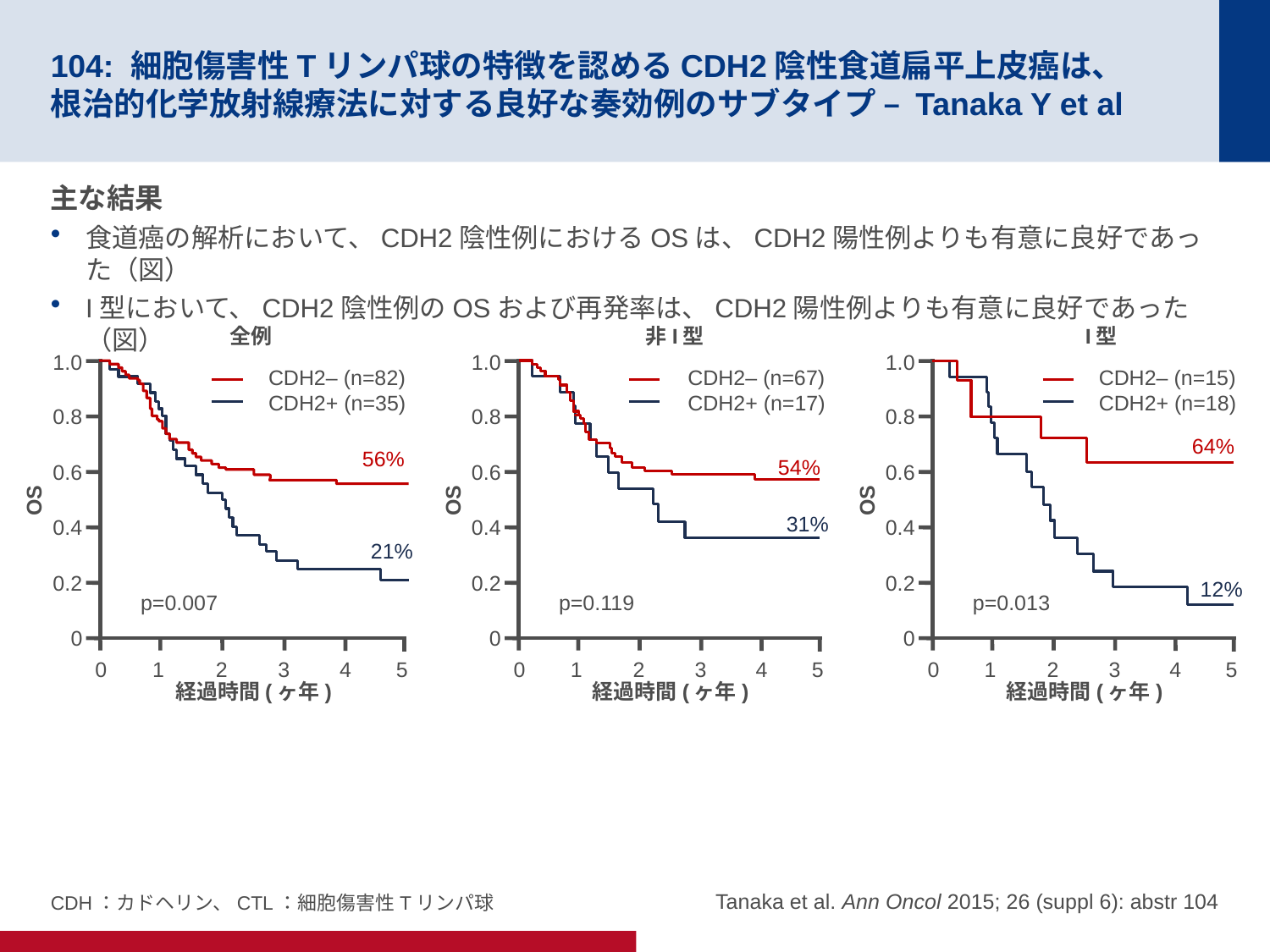

# 104: 細胞傷害性Tリンパ球の特徴を認めるCDH2陰性食道扁平上皮癌は、 根治的化学放射線療法に対する良好な奏効例のサブタイプ – Tanaka Y et al
主な結果
食道癌の解析において、CDH2陰性例におけるOSは、CDH2陽性例よりも有意に良好であった（図）
I型において、CDH2陰性例のOSおよび再発率は、CDH2陽性例よりも有意に良好であった（図）

結論
CRTは特定のサブタイプにおいてCTLを活性化する可能性があり、上皮表現型を有する免疫反応性OSCCには免疫刺激療法が有益となりうる

全例
1.0
CDH2– (n=82)
CDH2+ (n=35)

0.8

56%
0.6

OS
0.4

21%
0.2

p=0.007
0

0
1
2
3
4
5
経過時間(ヶ年)
非I型
1.0
CDH2– (n=67)
CDH2+ (n=17)

0.8

54%
0.6

OS
31%
0.4

0.2

p=0.119
0

0
1
2
3
4
5
経過時間(ヶ年)
I型
1.0
CDH2– (n=15)
CDH2+ (n=18)

0.8

64%
0.6

OS
0.4

0.2
12%

p=0.013
0

0
1
2
3
4
5
経過時間(ヶ年)

CDH：カドヘリン、CTL：細胞傷害性Tリンパ球
Tanaka et al. Ann Oncol 2015; 26 (suppl 6): abstr 104